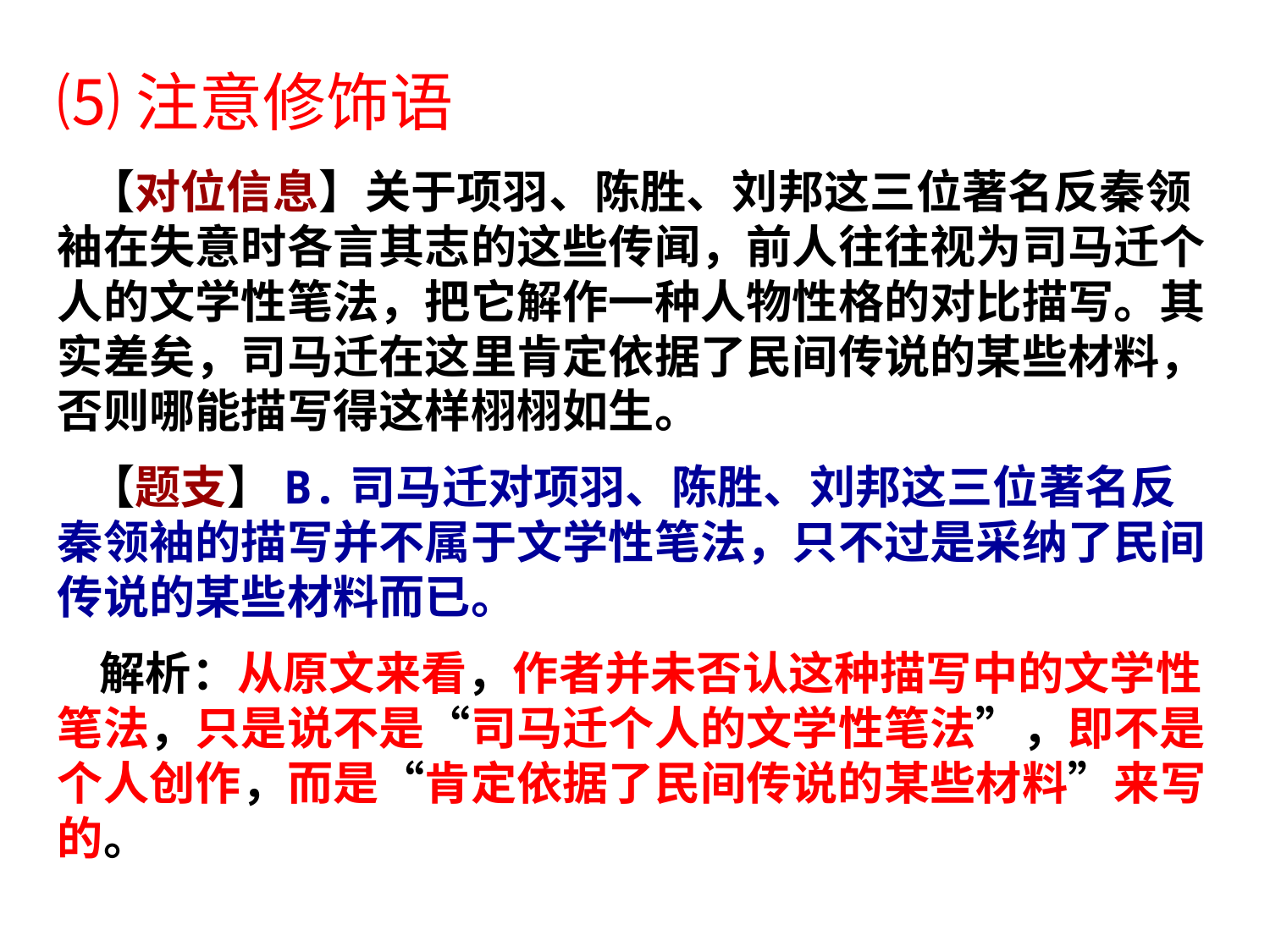

⑸注意修饰语
  【对位信息】关于项羽、陈胜、刘邦这三位著名反秦领袖在失意时各言其志的这些传闻，前人往往视为司马迁个人的文学性笔法，把它解作一种人物性格的对比描写。其实差矣，司马迁在这里肯定依据了民间传说的某些材料，否则哪能描写得这样栩栩如生。

  【题支】B.司马迁对项羽、陈胜、刘邦这三位著名反秦领袖的描写并不属于文学性笔法，只不过是采纳了民间传说的某些材料而已。

   解析：从原文来看，作者并未否认这种描写中的文学性笔法，只是说不是“司马迁个人的文学性笔法”，即不是个人创作，而是“肯定依据了民间传说的某些材料”来写的。